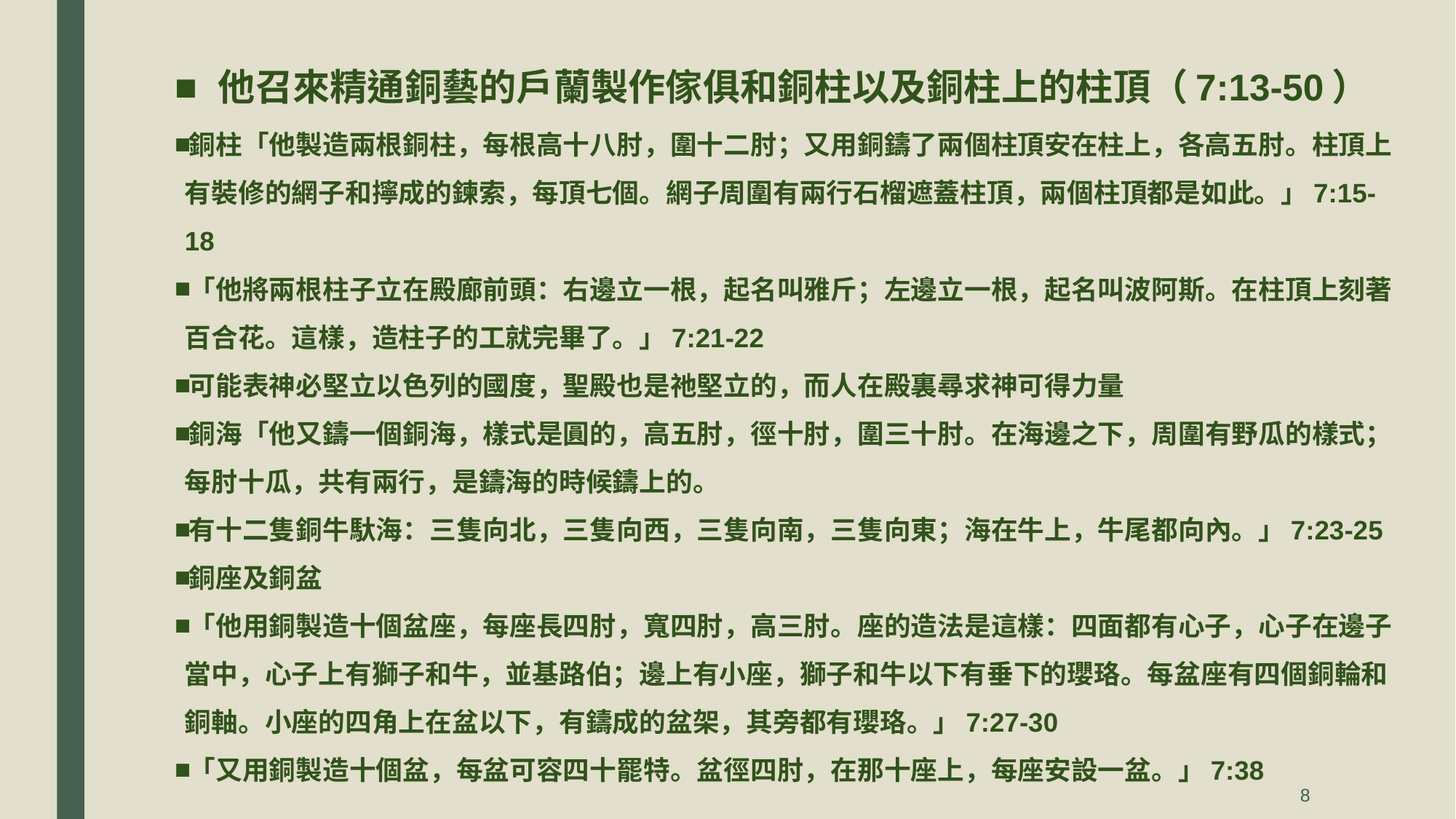

他召來精通銅藝的戶蘭製作傢俱和銅柱以及銅柱上的柱頂（7:13-50）
銅柱「他製造兩根銅柱，每根高十八肘，圍十二肘；又用銅鑄了兩個柱頂安在柱上，各高五肘。柱頂上有裝修的網子和擰成的鍊索，每頂七個。網子周圍有兩行石榴遮蓋柱頂，兩個柱頂都是如此。」7:15-18
「他將兩根柱子立在殿廊前頭：右邊立一根，起名叫雅斤；左邊立一根，起名叫波阿斯。在柱頂上刻著百合花。這樣，造柱子的工就完畢了。」7:21-22
可能表神必堅立以色列的國度，聖殿也是祂堅立的，而人在殿裏尋求神可得力量
銅海「他又鑄一個銅海，樣式是圓的，高五肘，徑十肘，圍三十肘。在海邊之下，周圍有野瓜的樣式；每肘十瓜，共有兩行，是鑄海的時候鑄上的。
有十二隻銅牛馱海：三隻向北，三隻向西，三隻向南，三隻向東；海在牛上，牛尾都向內。」7:23-25
銅座及銅盆
「他用銅製造十個盆座，每座長四肘，寬四肘，高三肘。座的造法是這樣：四面都有心子，心子在邊子當中，心子上有獅子和牛，並基路伯；邊上有小座，獅子和牛以下有垂下的瓔珞。每盆座有四個銅輪和銅軸。小座的四角上在盆以下，有鑄成的盆架，其旁都有瓔珞。」7:27-30
「又用銅製造十個盆，每盆可容四十罷特。盆徑四肘，在那十座上，每座安設一盆。」7:38

8